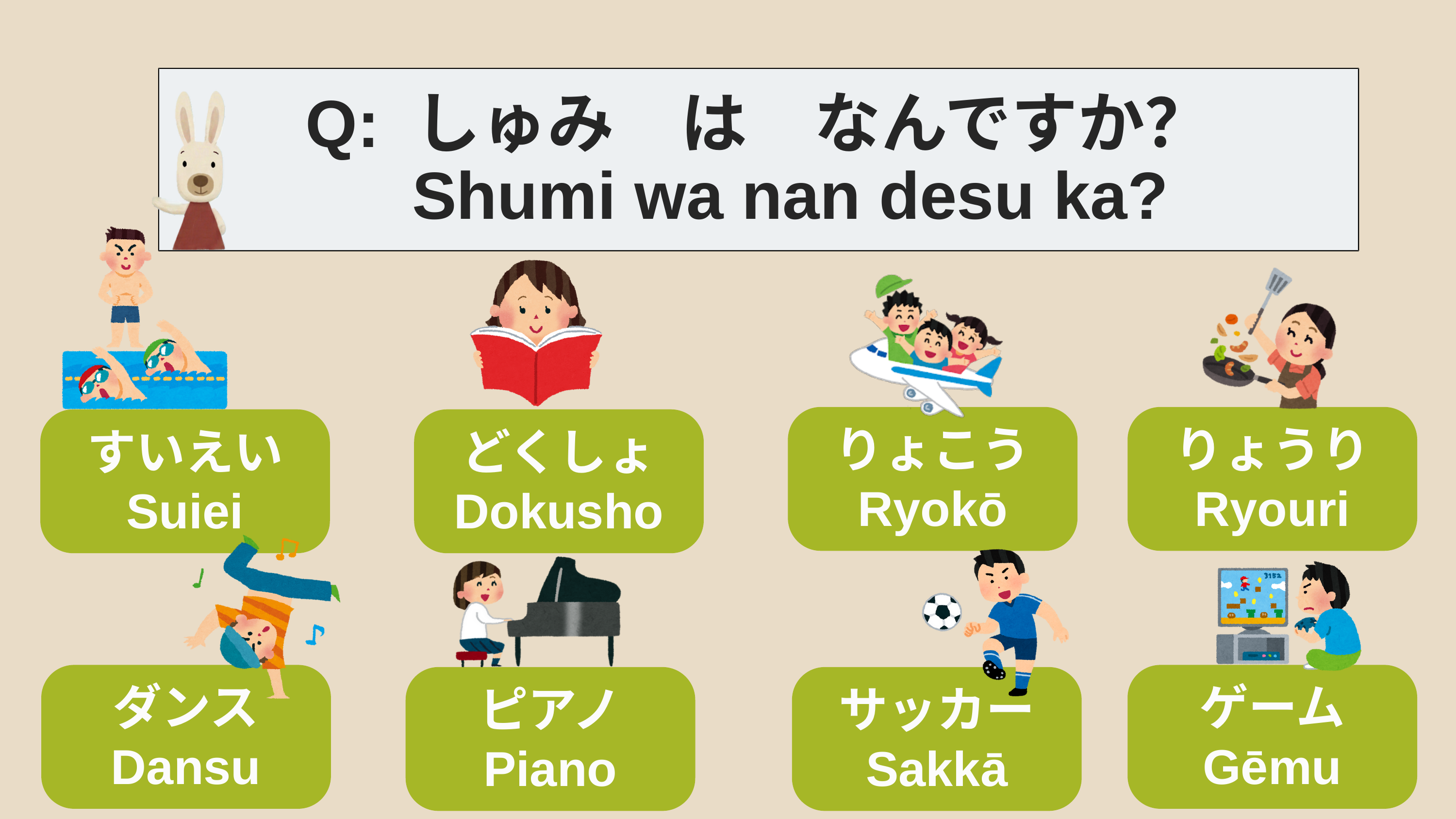

Q: しゅみ　は　なんですか？
　Shumi wa nan desu ka?

りょこう
Ryokō

りょうり
Ryouri

すいえい
Suiei

どくしょ
Dokusho

ダンス
Dansu

ゲーム
Gēmu

ピアノ
Piano

サッカー
Sakkā

ゲーム